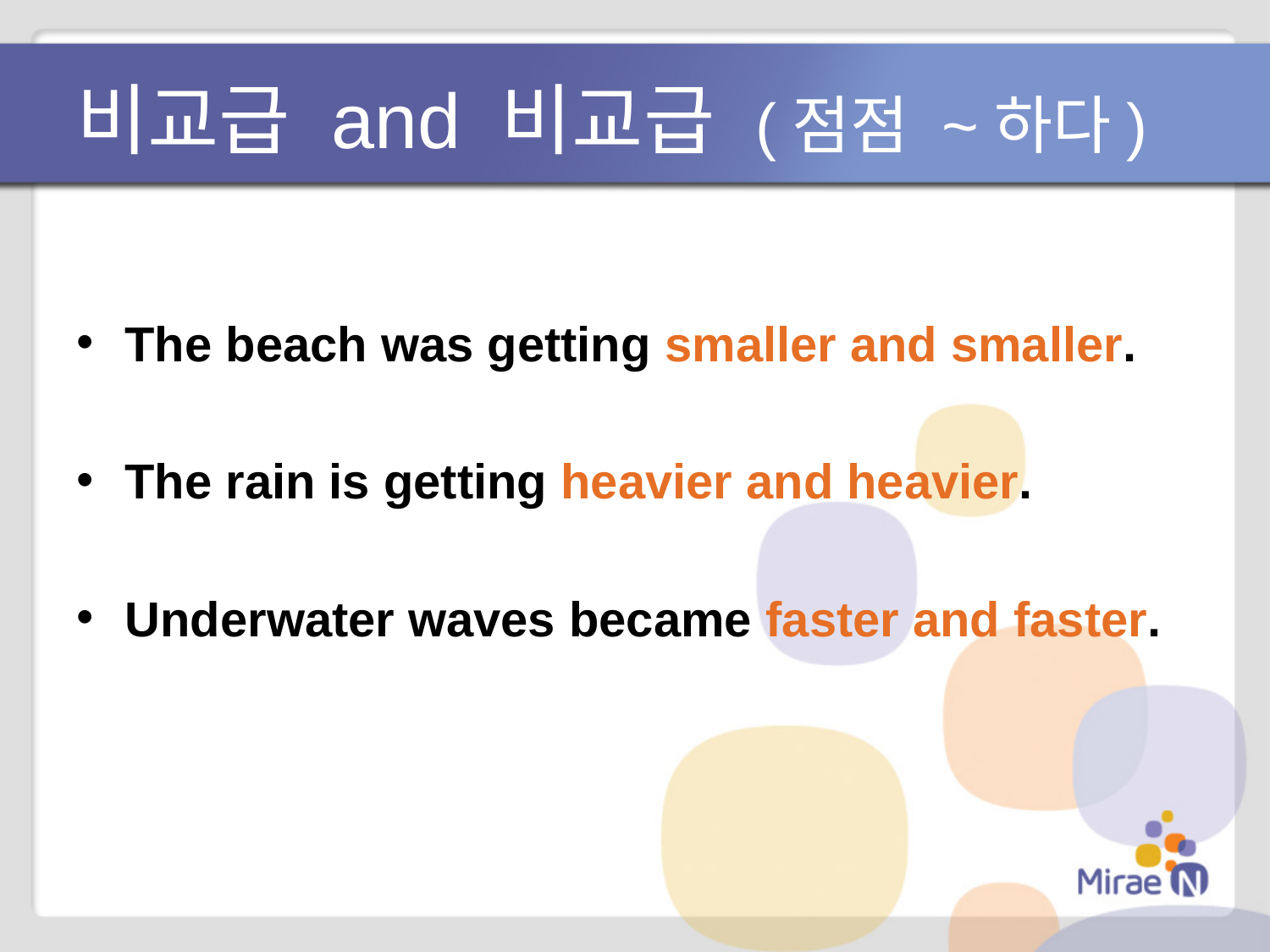

# 비교급 and 비교급 (점점 ~하다)
The beach was getting smaller and smaller.

The rain is getting heavier and heavier.

Underwater waves became faster and faster.